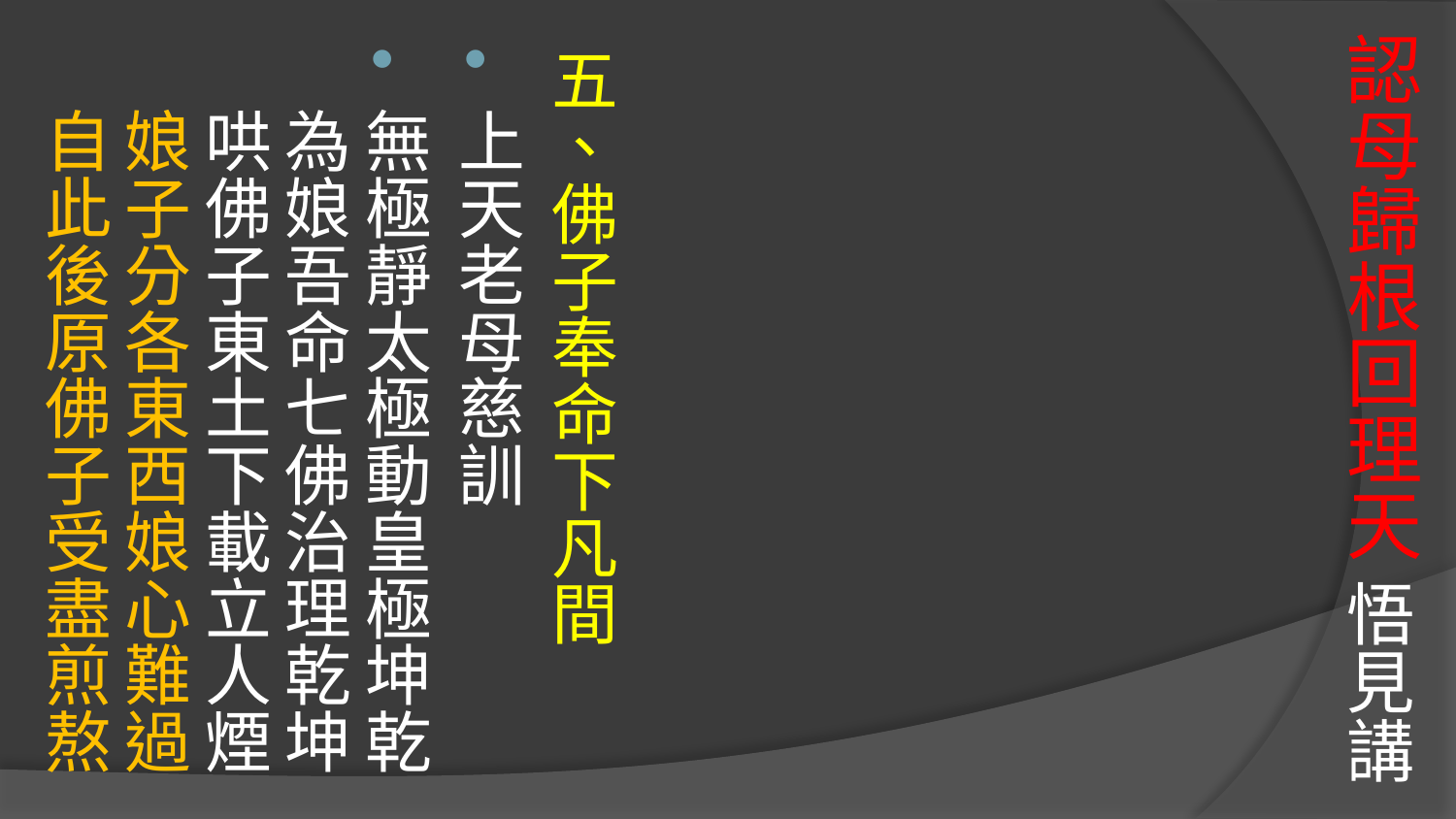

# 認母歸根回理天 悟見講
五、佛子奉命下凡間
上天老母慈訓
無極靜太極動皇極坤乾
為娘吾命七佛治理乾坤
哄佛子東土下載立人煙
娘子分各東西娘心難過
自此後原佛子受盡煎熬